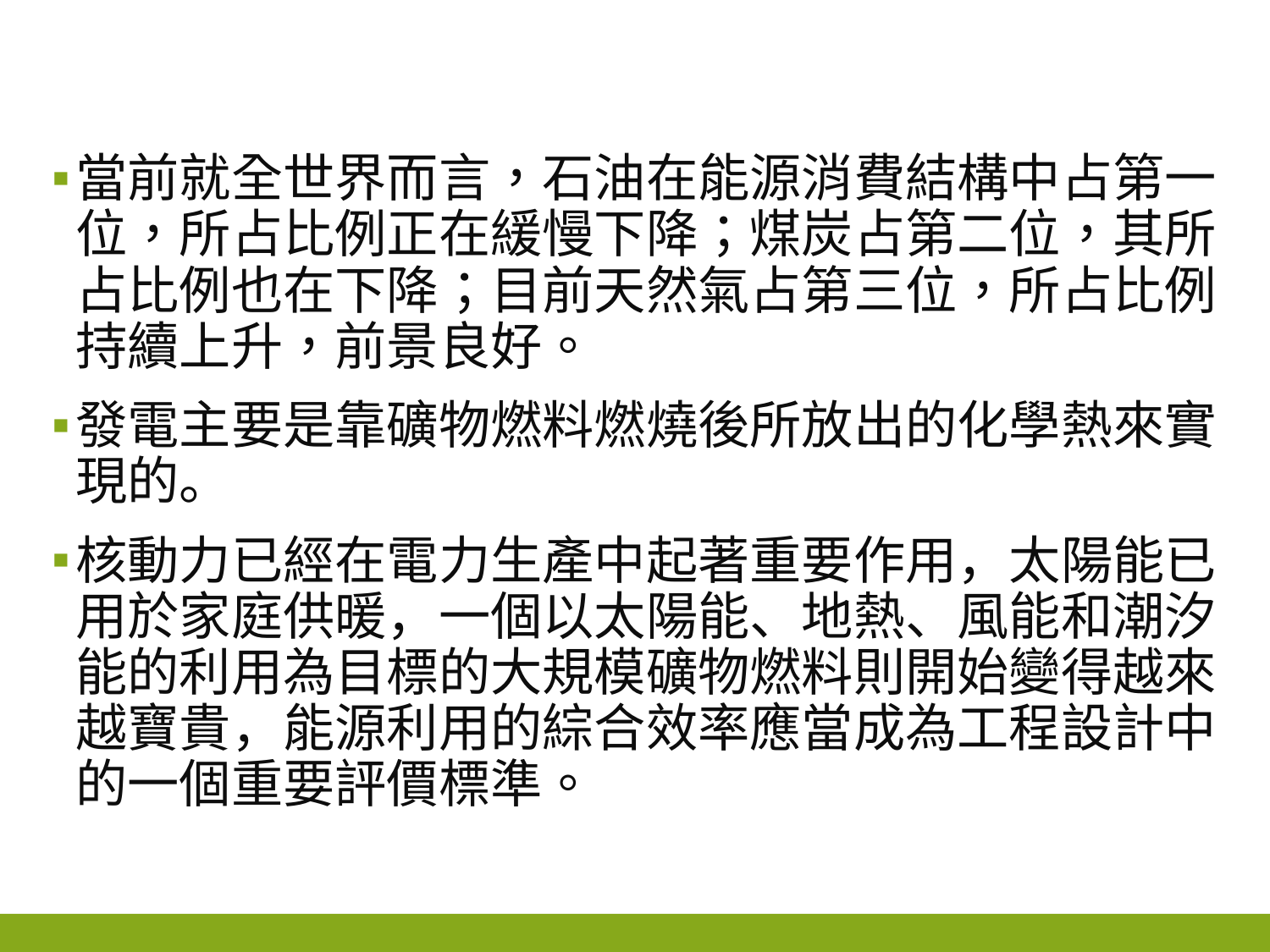

#
當前就全世界而言，石油在能源消費結構中占第一位，所占比例正在緩慢下降；煤炭占第二位，其所占比例也在下降；目前天然氣占第三位，所占比例持續上升，前景良好。
發電主要是靠礦物燃料燃燒後所放出的化學熱來實現的。
核動力已經在電力生產中起著重要作用，太陽能已用於家庭供暖，一個以太陽能、地熱、風能和潮汐能的利用為目標的大規模礦物燃料則開始變得越來越寶貴，能源利用的綜合效率應當成為工程設計中的一個重要評價標準。